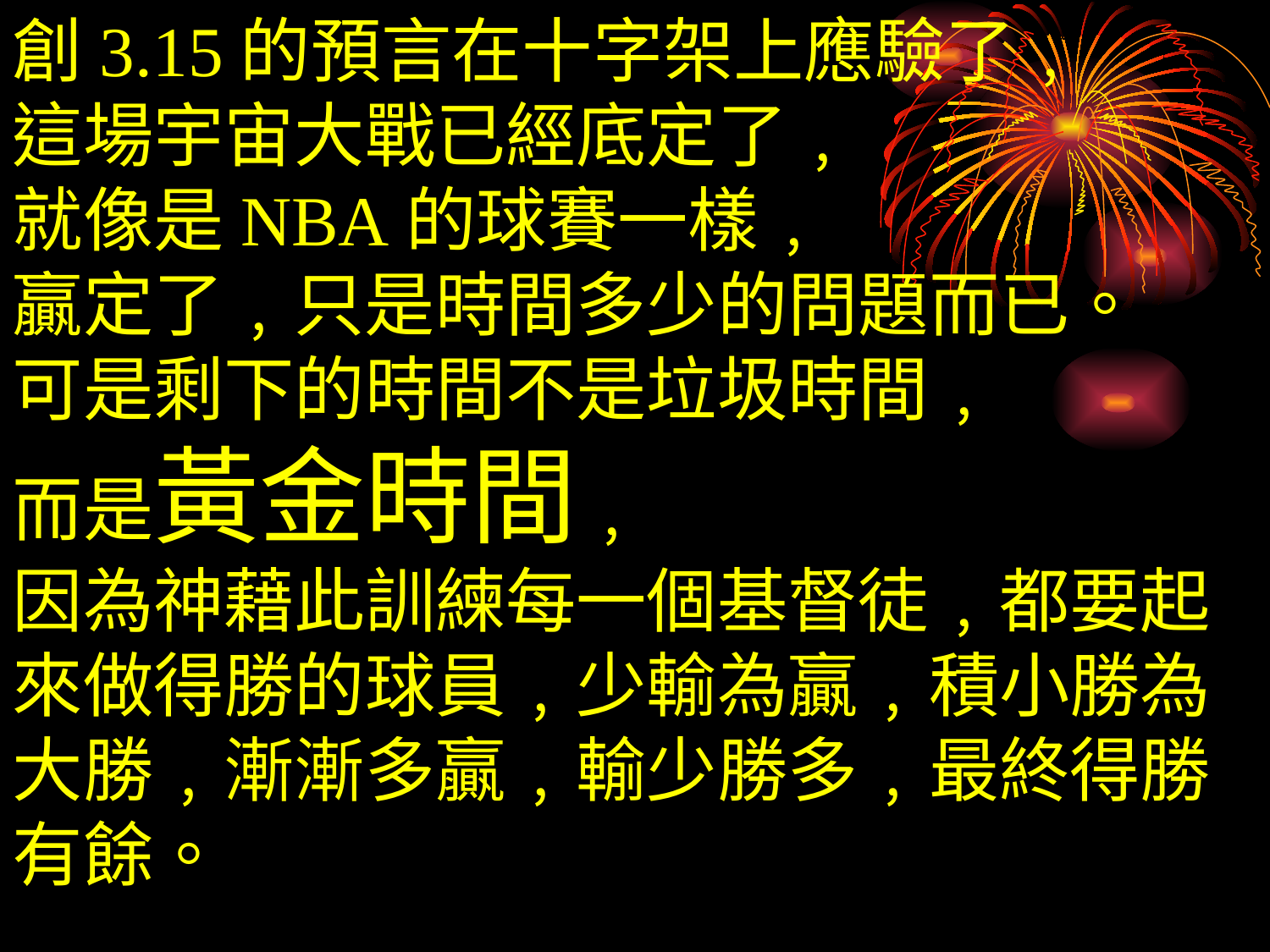

創3.15的預言在十字架上應驗了﹐
這場宇宙大戰已經底定了﹐
就像是NBA的球賽一樣﹐
贏定了﹐只是時間多少的問題而已。
可是剩下的時間不是垃圾時間﹐
而是黃金時間﹐
因為神藉此訓練每一個基督徒﹐都要起來做得勝的球員﹐少輸為贏﹐積小勝為大勝﹐漸漸多贏﹐輸少勝多﹐最終得勝有餘。